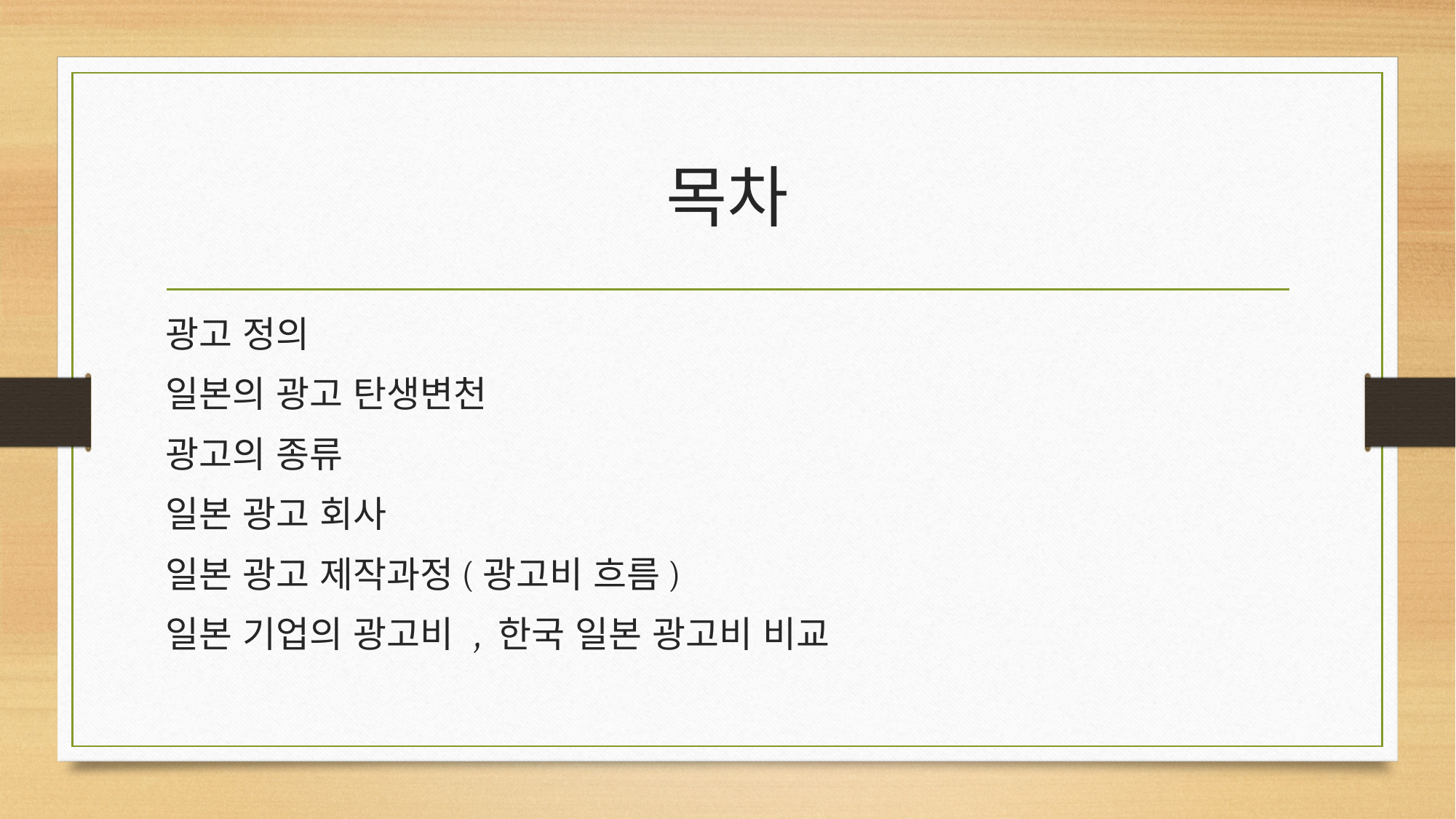

# 목차
광고 정의
일본의 광고 탄생변천
광고의 종류
일본 광고 회사
일본 광고 제작과정(광고비 흐름)
일본 기업의 광고비 , 한국 일본 광고비 비교